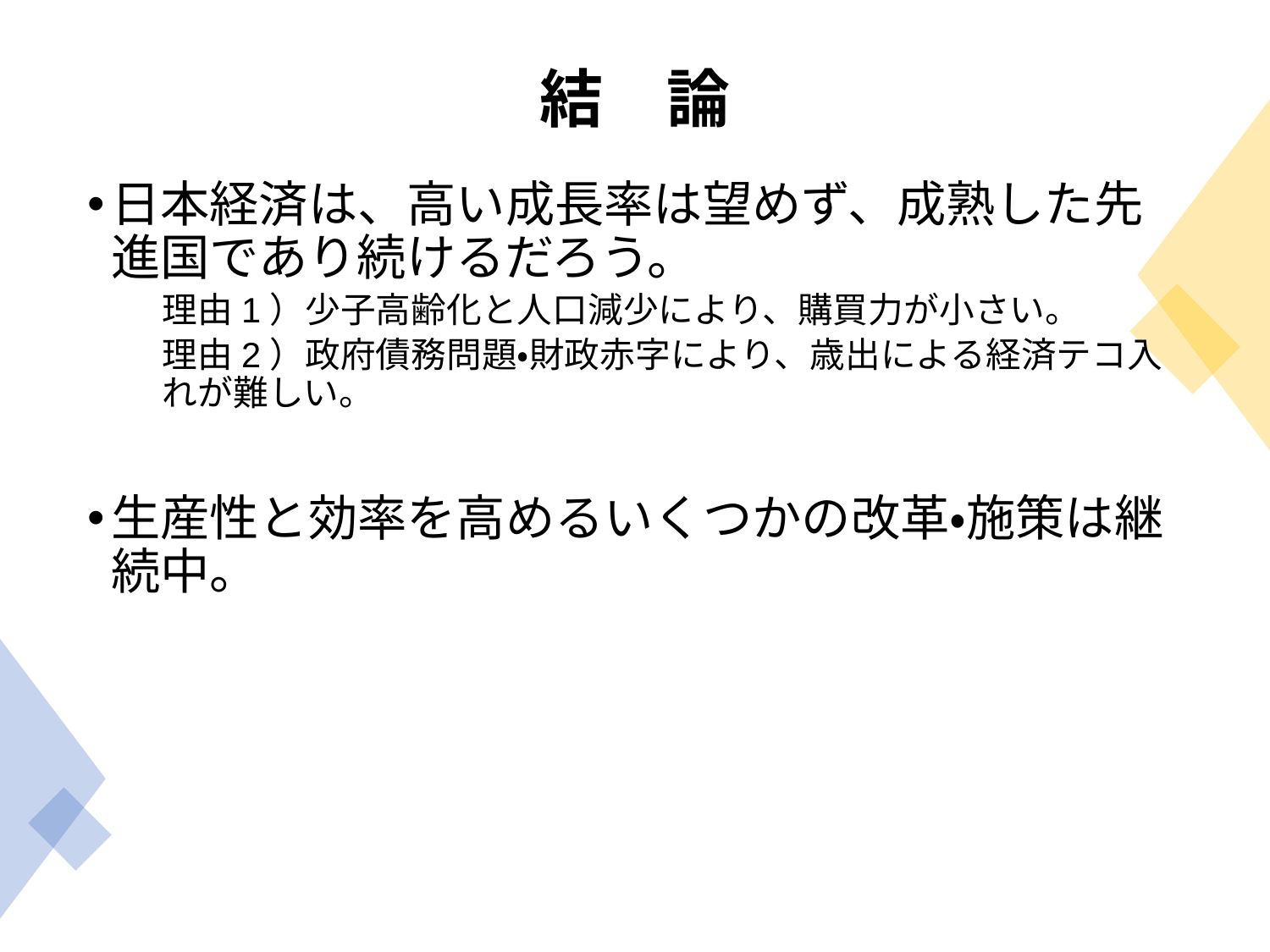

結　論
日本経済は、高い成長率は望めず、成熟した先進国であり続けるだろう。
理由1）少子高齢化と人口減少により、購買力が小さい。
理由2）政府債務問題・財政赤字により、歳出による経済テコ入れが難しい。

生産性と効率を高めるいくつかの改革・施策は継続中。